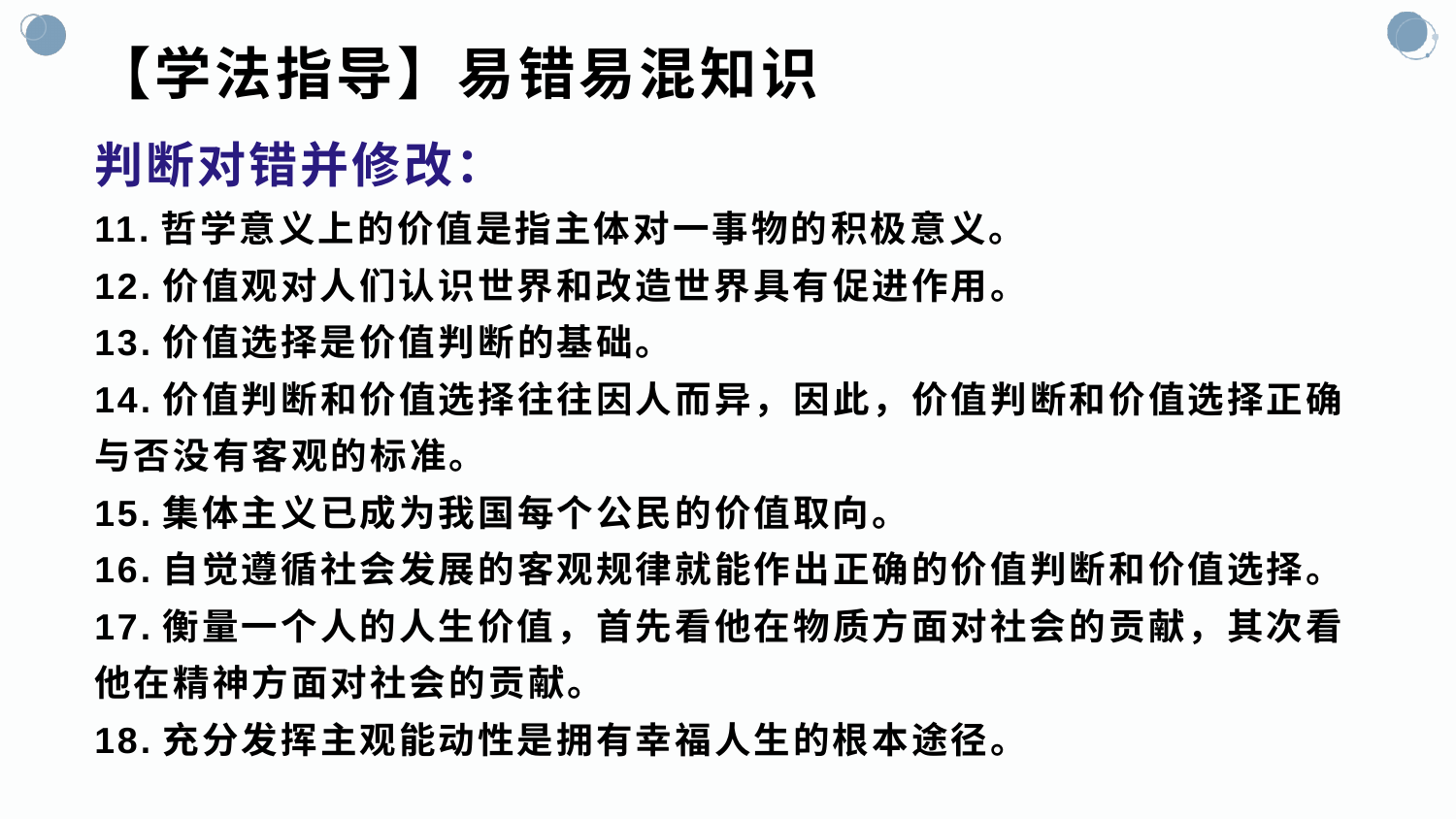

# 【学法指导】易错易混知识
判断对错并修改：
11.哲学意义上的价值是指主体对一事物的积极意义。
12.价值观对人们认识世界和改造世界具有促进作用。
13.价值选择是价值判断的基础。
14.价值判断和价值选择往往因人而异，因此，价值判断和价值选择正确与否没有客观的标准。
15.集体主义已成为我国每个公民的价值取向。
16.自觉遵循社会发展的客观规律就能作出正确的价值判断和价值选择。
17.衡量一个人的人生价值，首先看他在物质方面对社会的贡献，其次看他在精神方面对社会的贡献。
18.充分发挥主观能动性是拥有幸福人生的根本途径。